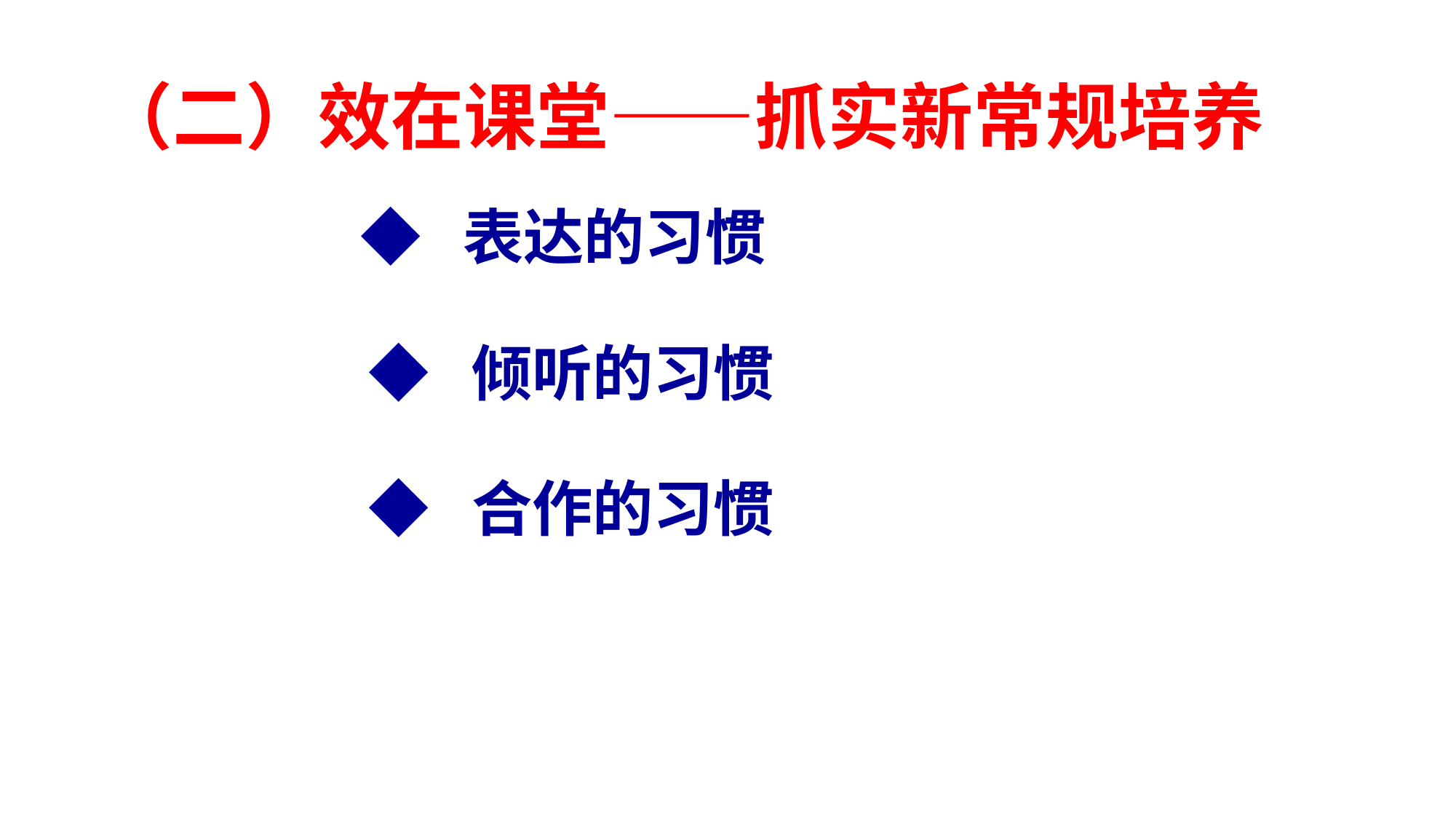

（二）效在课堂——抓实新常规培养
◆  表达的习惯
◆  倾听的习惯
◆  合作的习惯